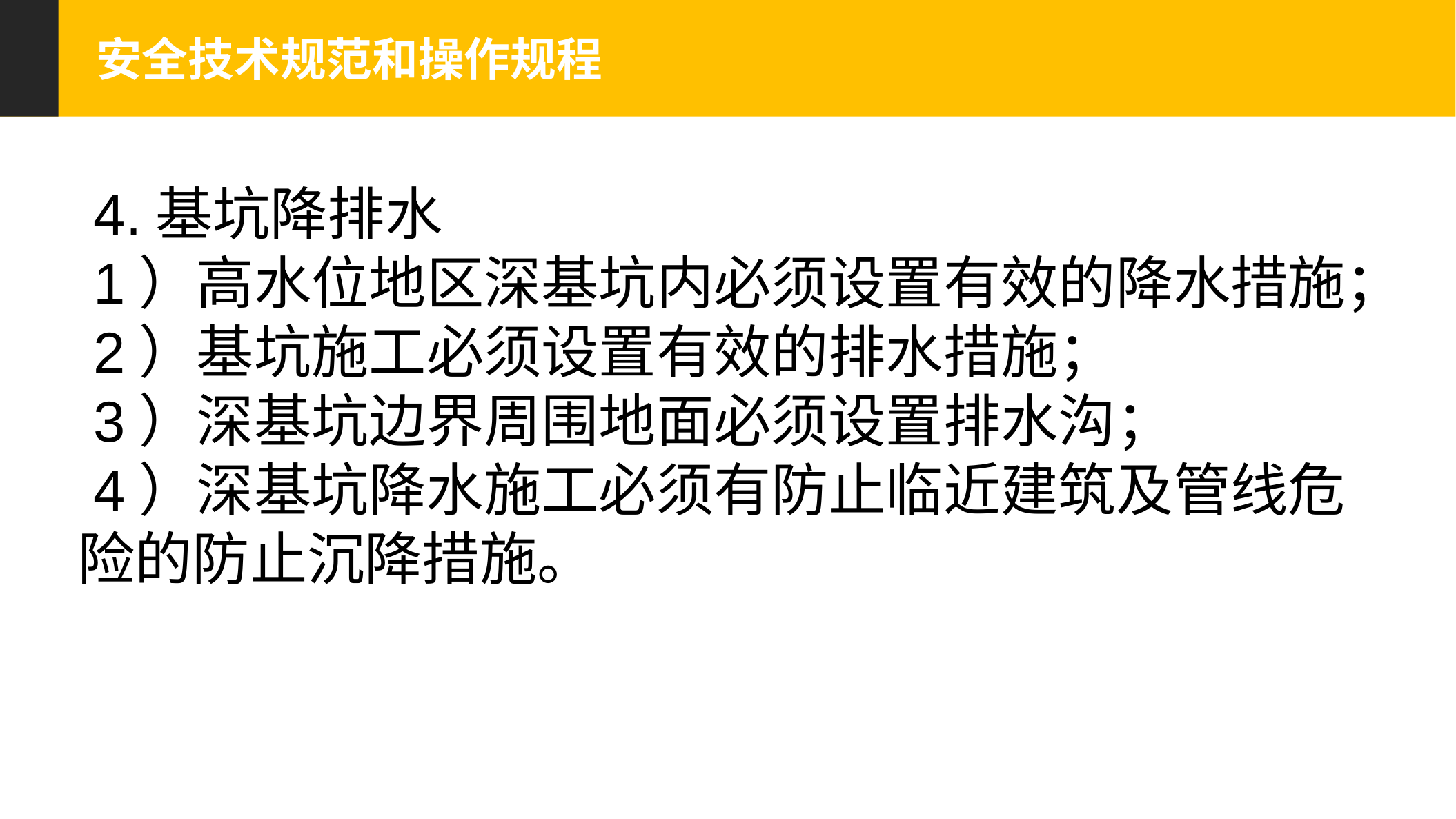

安全技术规范和操作规程
 4.基坑降排水
 1）高水位地区深基坑内必须设置有效的降水措施；
 2）基坑施工必须设置有效的排水措施；
 3）深基坑边界周围地面必须设置排水沟；
 4）深基坑降水施工必须有防止临近建筑及管线危险的防止沉降措施。